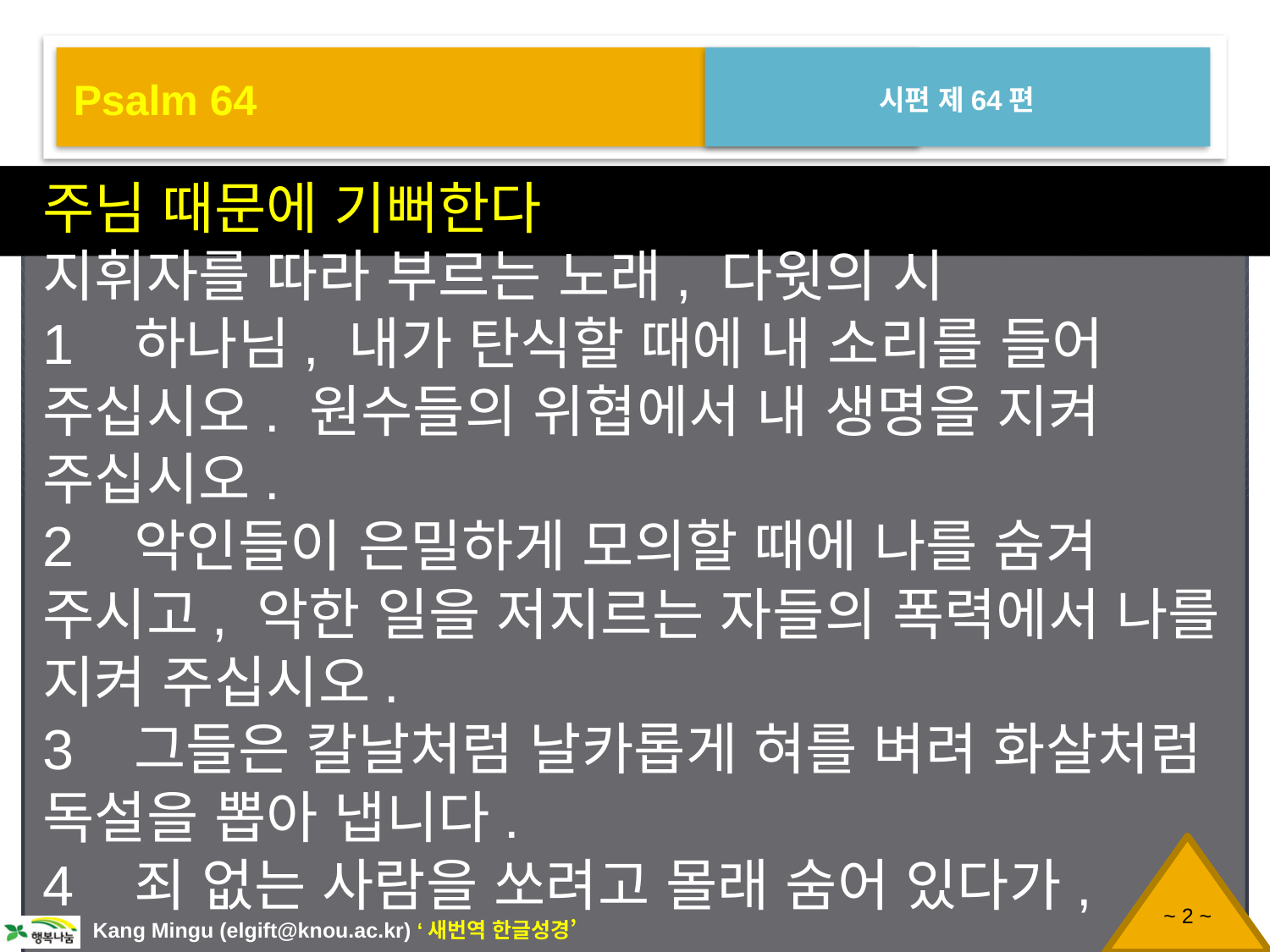

Psalm 64
시편 제64편
주님 때문에 기뻐한다
지휘자를 따라 부르는 노래, 다윗의 시
1   하나님, 내가 탄식할 때에 내 소리를 들어 주십시오. 원수들의 위협에서 내 생명을 지켜 주십시오.
2   악인들이 은밀하게 모의할 때에 나를 숨겨 주시고, 악한 일을 저지르는 자들의 폭력에서 나를 지켜 주십시오.
3   그들은 칼날처럼 날카롭게 혀를 벼려 화살처럼 독설을 뽑아 냅니다.
4   죄 없는 사람을 쏘려고 몰래 숨어 있다가,